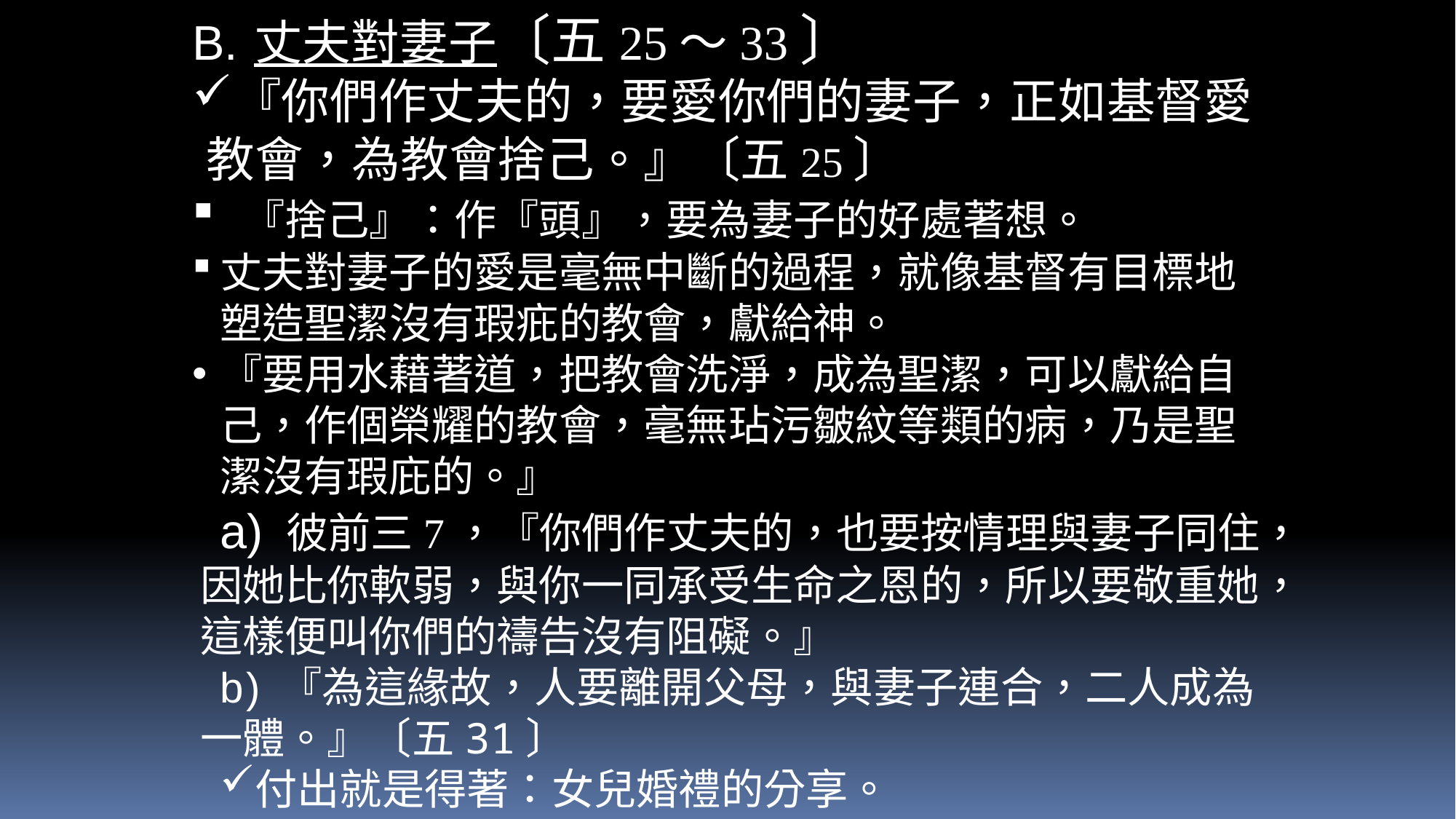

丈夫對妻子〔五25～33〕
『你們作丈夫的，要愛你們的妻子，正如基督愛教會，為教會捨己。』〔五25〕
 『捨己』：作『頭』，要為妻子的好處著想。
丈夫對妻子的愛是毫無中斷的過程，就像基督有目標地塑造聖潔沒有瑕疪的教會，獻給神。
『要用水藉著道，把教會洗淨，成為聖潔，可以獻給自己，作個榮耀的教會，毫無玷污皺紋等類的病，乃是聖潔沒有瑕庇的。』
 彼前三7，『你們作丈夫的，也要按情理與妻子同住，因她比你軟弱，與你一同承受生命之恩的，所以要敬重她，這樣便叫你們的禱告沒有阻礙。』
 『為這緣故，人要離開父母，與妻子連合，二人成為一體。』〔五31〕
付出就是得著：女兒婚禮的分享。